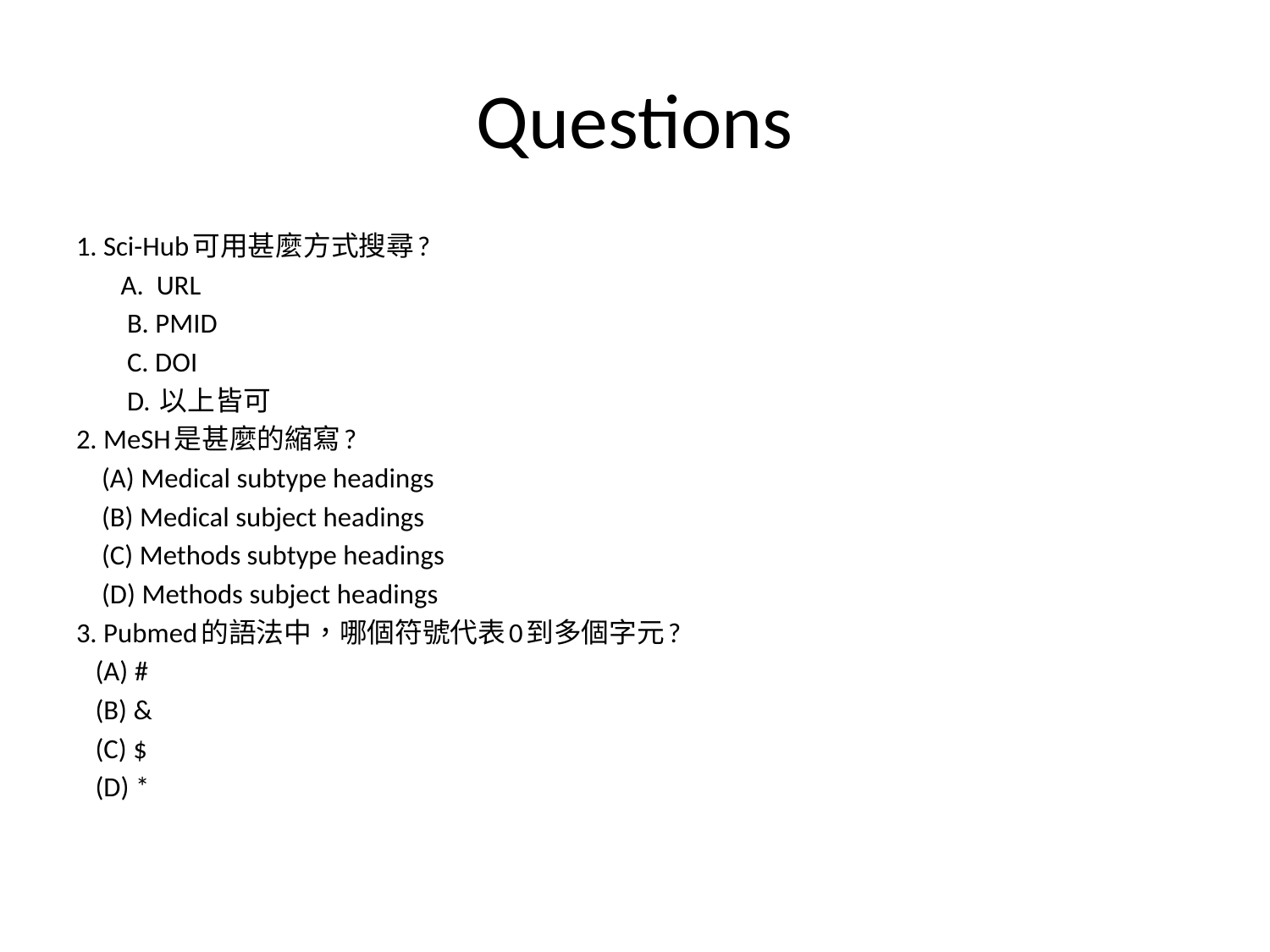

# Questions
1. Sci-Hub可用甚麼方式搜尋?
       A.  URL
        B. PMID
        C. DOI
        D. 以上皆可
2. MeSH是甚麼的縮寫?
    (A) Medical subtype headings
    (B) Medical subject headings
    (C) Methods subtype headings
    (D) Methods subject headings
3. Pubmed的語法中，哪個符號代表0到多個字元?
   (A) #
   (B) &
   (C) $
   (D) *